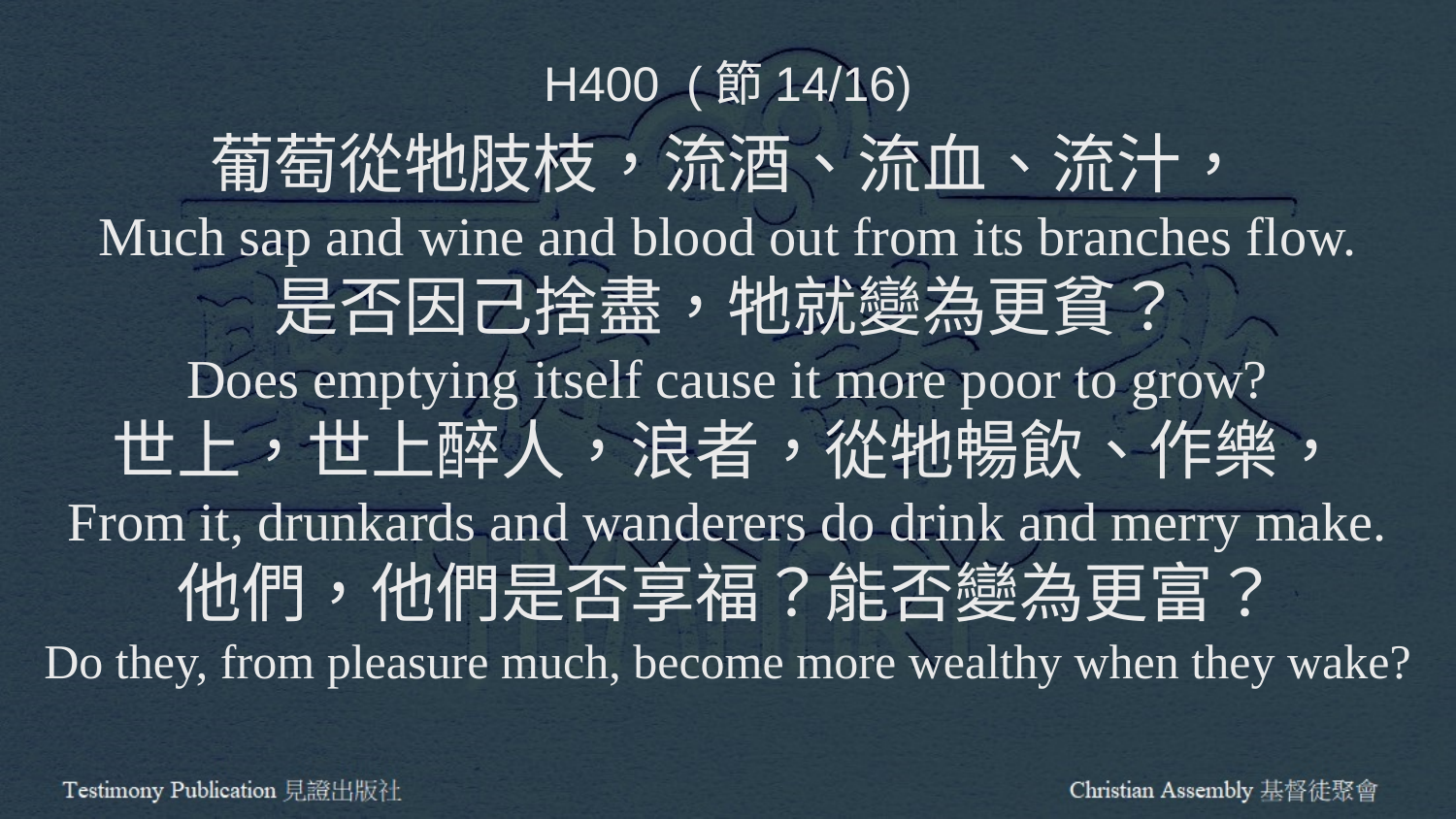

H400  (節14/16)
葡萄從牠肢枝，流酒、流血、流汁，
Much sap and wine and blood out from its branches flow.
是否因己捨盡，牠就變為更貧？
Does emptying itself cause it more poor to grow?
世上，世上醉人，浪者，從牠暢飲、作樂，
From it, drunkards and wanderers do drink and merry make.
他們，他們是否享福？能否變為更富？
Do they, from pleasure much, become more wealthy when they wake?